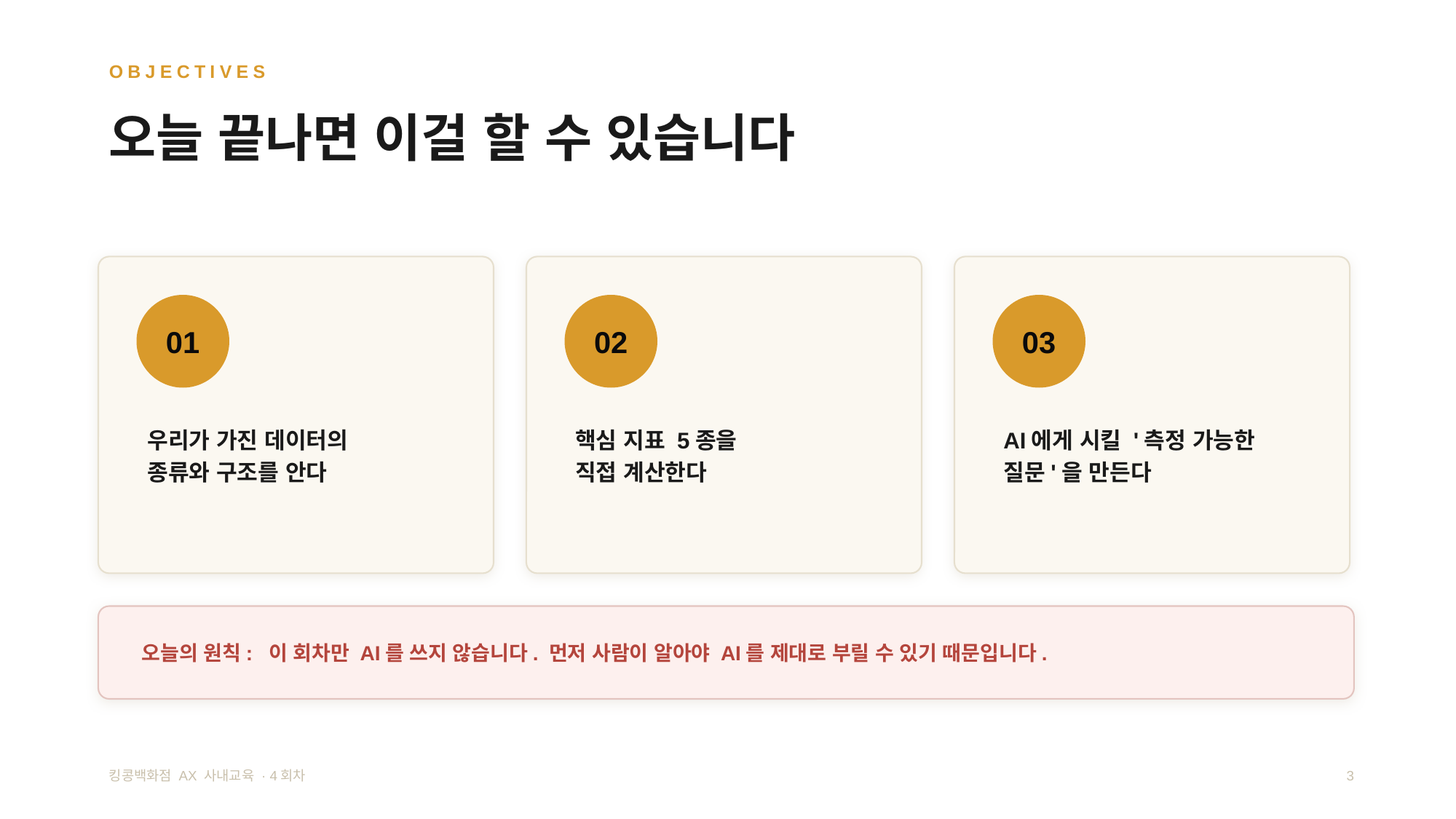

OBJECTIVES
오늘 끝나면 이걸 할 수 있습니다

01

02

03
우리가 가진 데이터의
종류와 구조를 안다
핵심 지표 5종을
직접 계산한다
AI에게 시킬 '측정 가능한
질문'을 만든다

오늘의 원칙:  이 회차만 AI를 쓰지 않습니다. 먼저 사람이 알아야 AI를 제대로 부릴 수 있기 때문입니다.
킹콩백화점 AX 사내교육 · 4회차
3